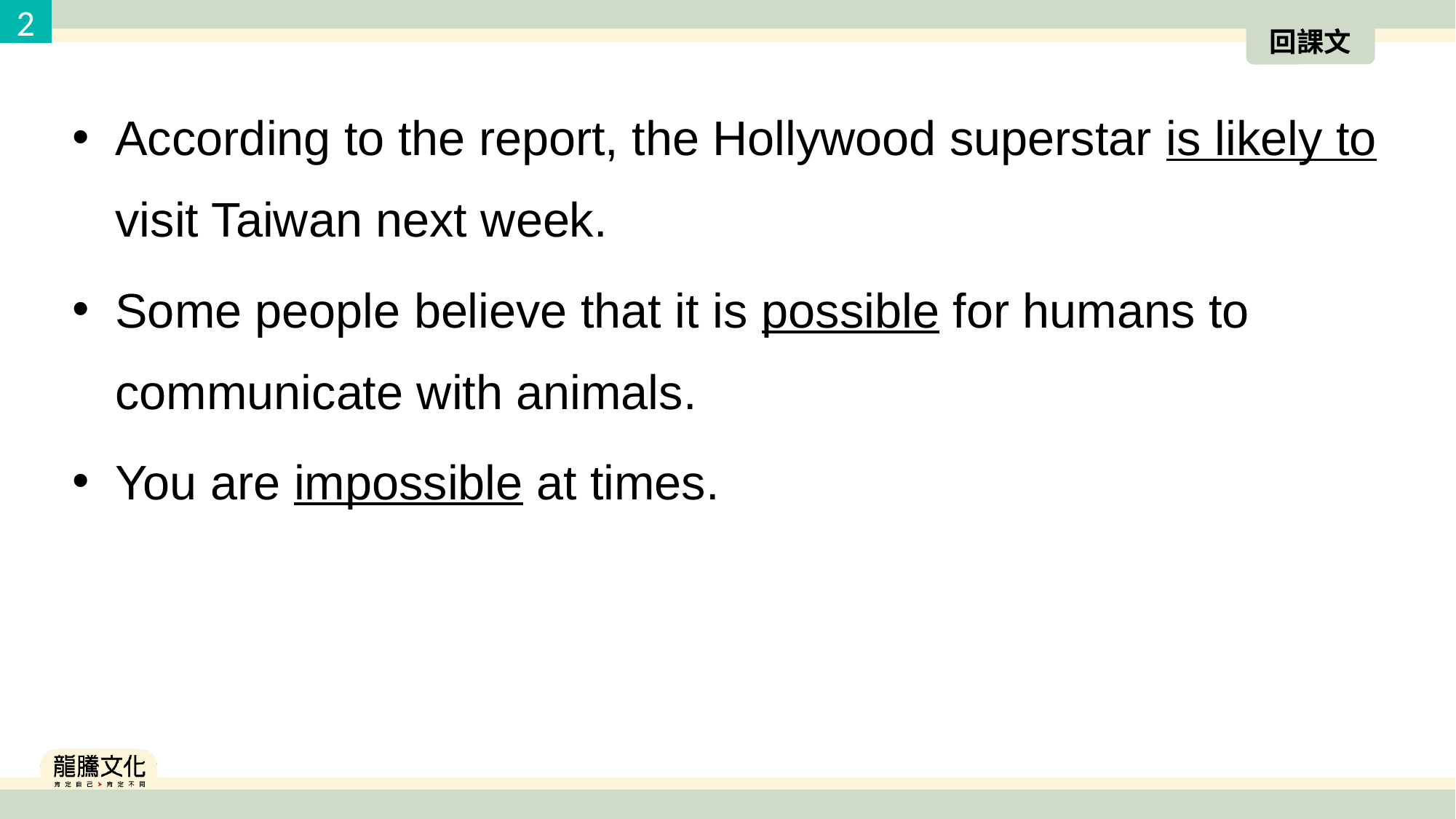

2
回課文
According to the report, the Hollywood superstar is likely to visit Taiwan next week.
Some people believe that it is possible for humans to communicate with animals.
You are impossible at times.